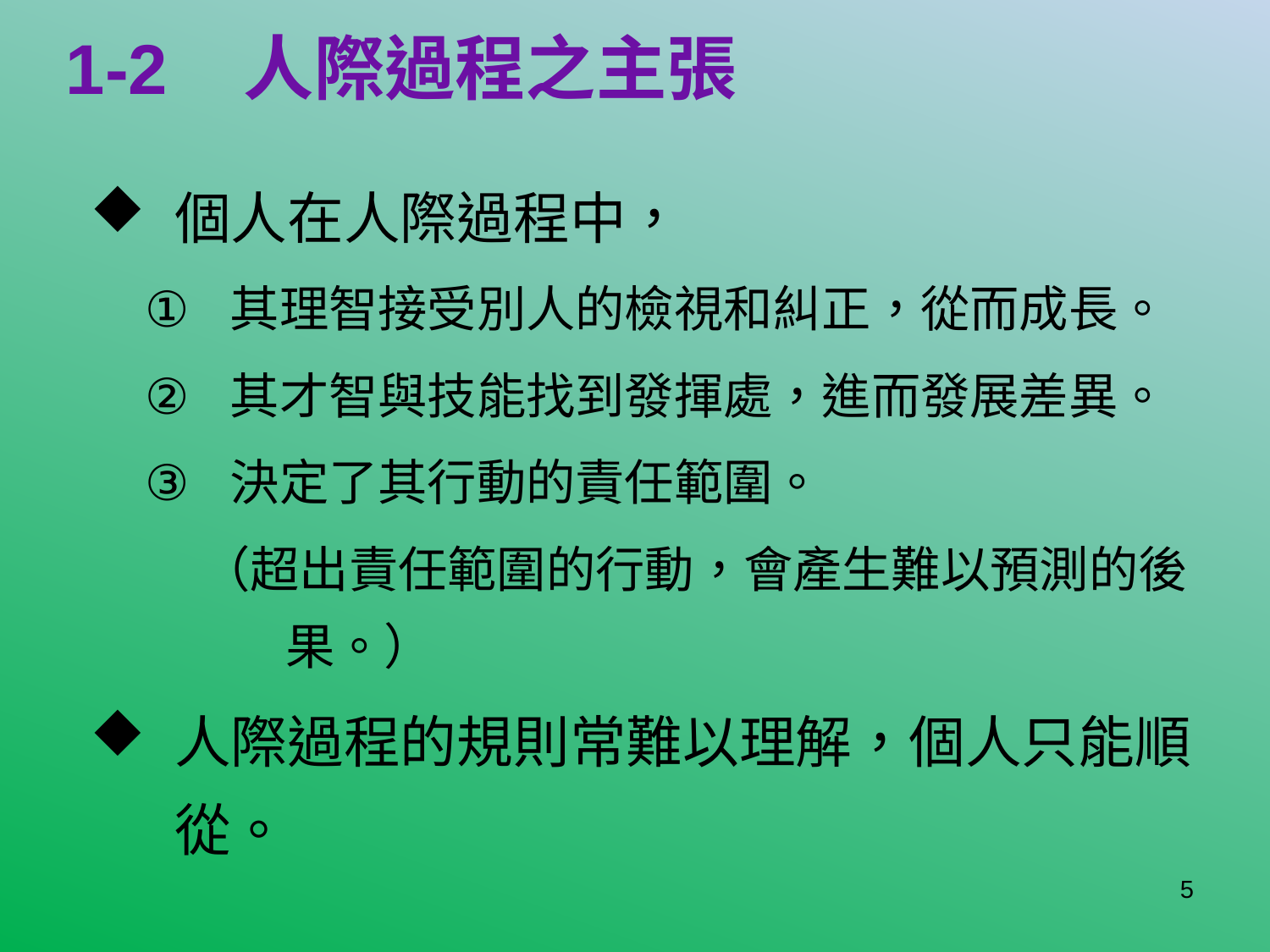

# 1-2   人際過程之主張
個人在人際過程中，
其理智接受別人的檢視和糾正，從而成長。
其才智與技能找到發揮處，進而發展差異。
決定了其行動的責任範圍。
（超出責任範圍的行動，會產生難以預測的後果。）
人際過程的規則常難以理解，個人只能順從。
5